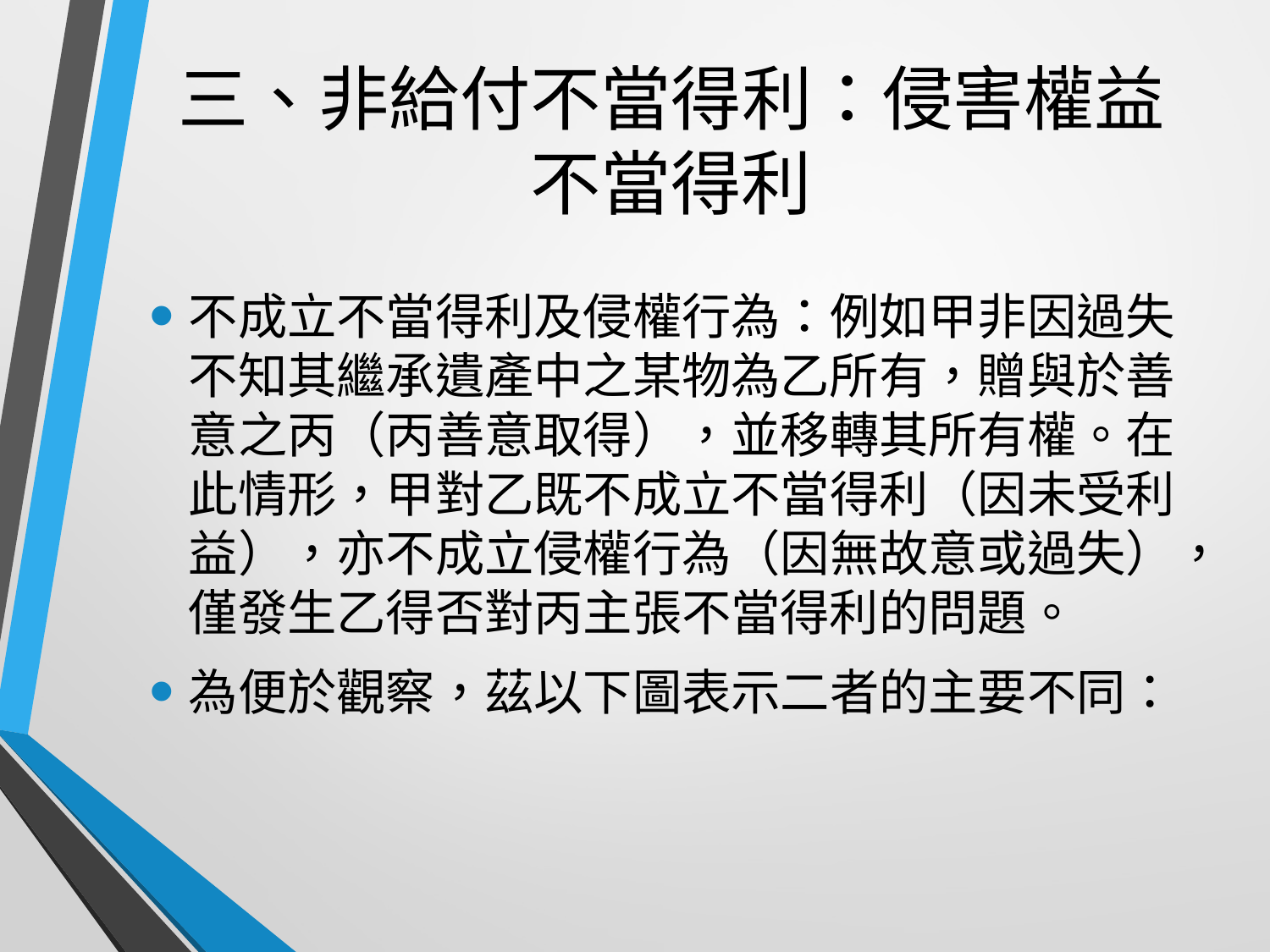

# 三、非給付不當得利：侵害權益不當得利
不成立不當得利及侵權行為：例如甲非因過失不知其繼承遺產中之某物為乙所有，贈與於善意之丙（丙善意取得），並移轉其所有權。在此情形，甲對乙既不成立不當得利（因未受利益），亦不成立侵權行為（因無故意或過失），僅發生乙得否對丙主張不當得利的問題。
為便於觀察，茲以下圖表示二者的主要不同：